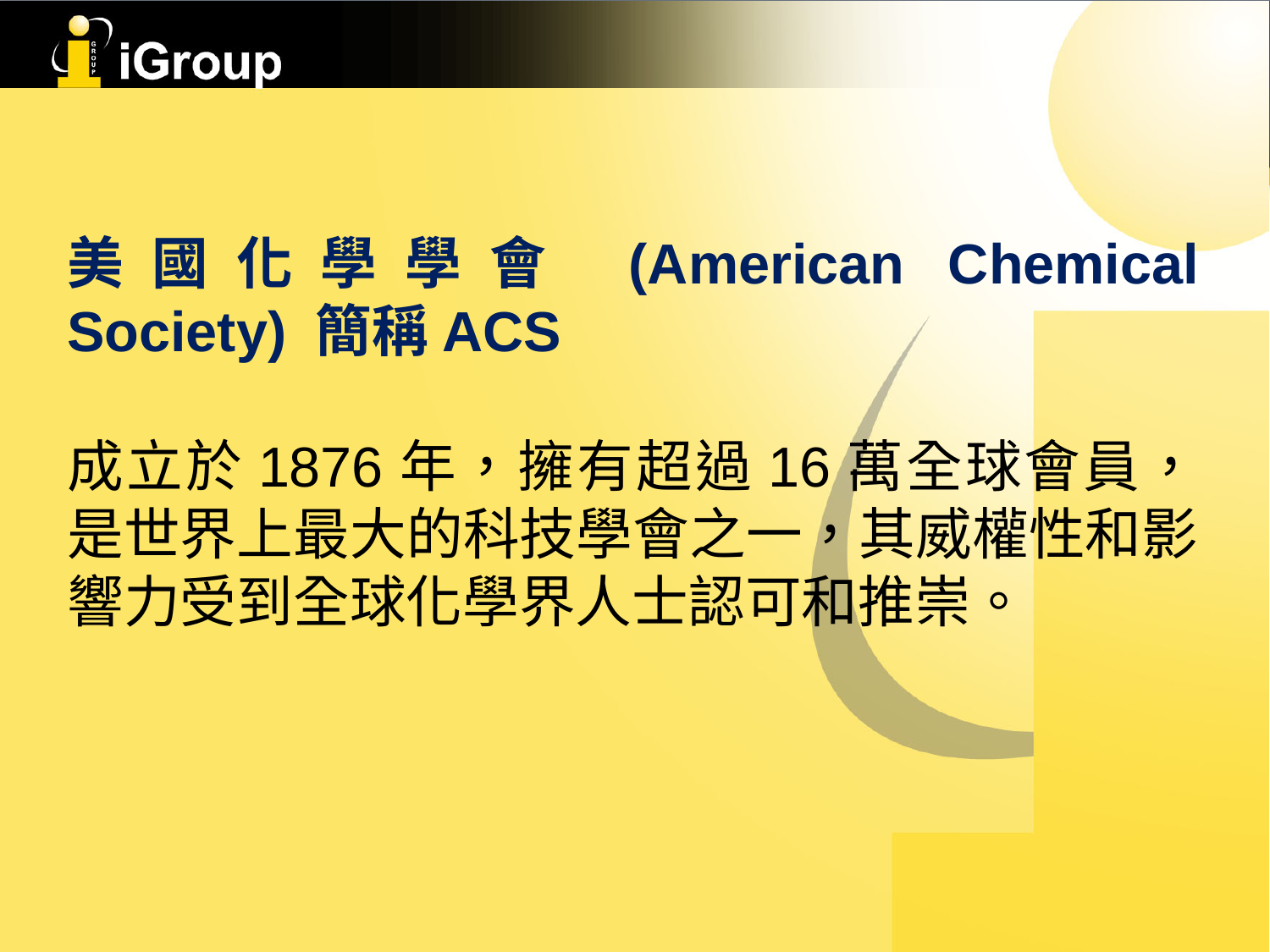

美國化學學會 (American Chemical Society) 簡稱ACS

成立於1876年，擁有超過16萬全球會員，是世界上最大的科技學會之一，其威權性和影響力受到全球化學界人士認可和推崇。